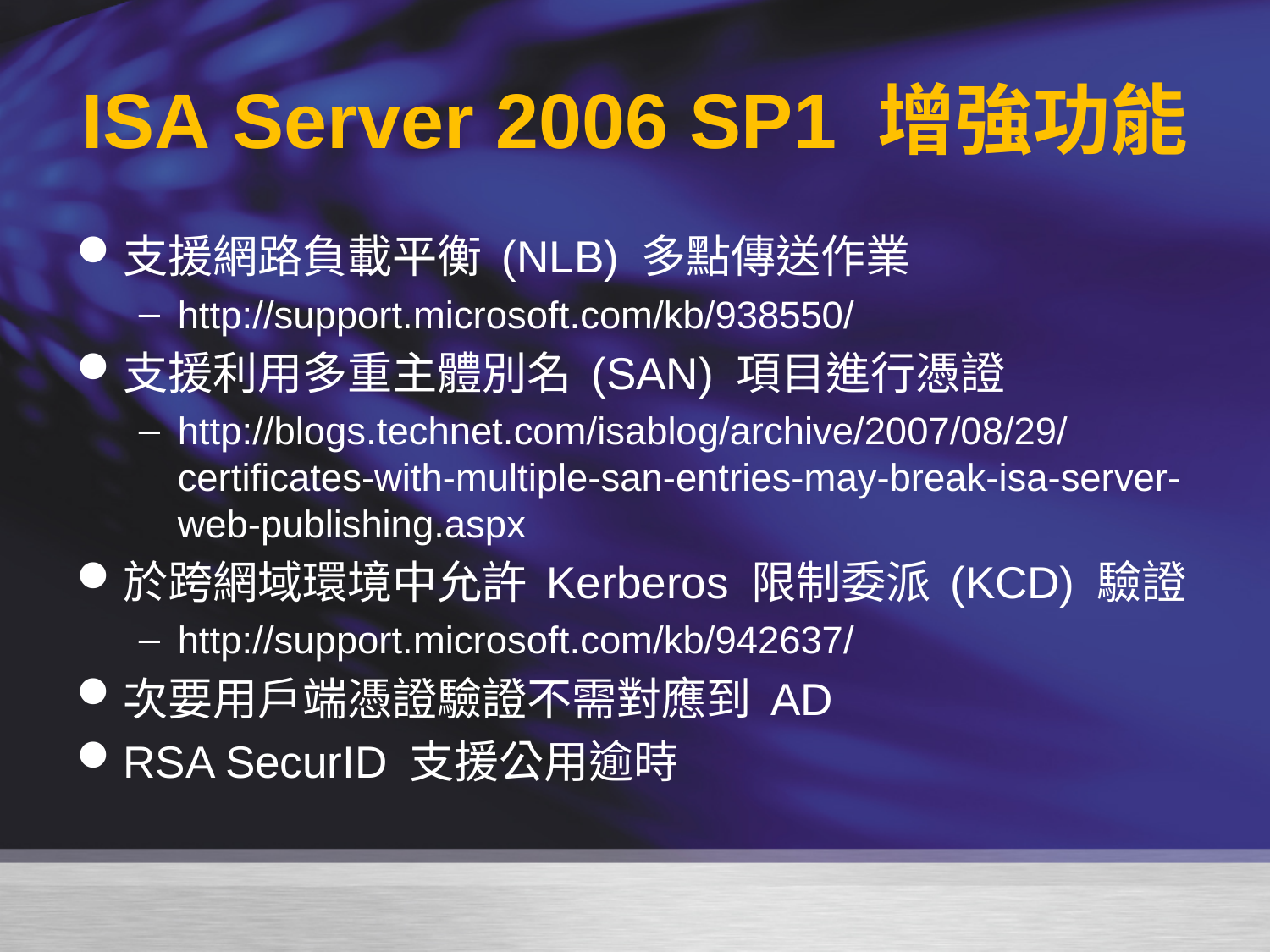

# ISA Server 2006 SP1 增強功能
支援網路負載平衡 (NLB) 多點傳送作業
http://support.microsoft.com/kb/938550/
支援利用多重主體別名 (SAN) 項目進行憑證
http://blogs.technet.com/isablog/archive/2007/08/29/certificates-with-multiple-san-entries-may-break-isa-server-web-publishing.aspx
於跨網域環境中允許 Kerberos 限制委派 (KCD) 驗證
http://support.microsoft.com/kb/942637/
次要用戶端憑證驗證不需對應到 AD
RSA SecurID 支援公用逾時